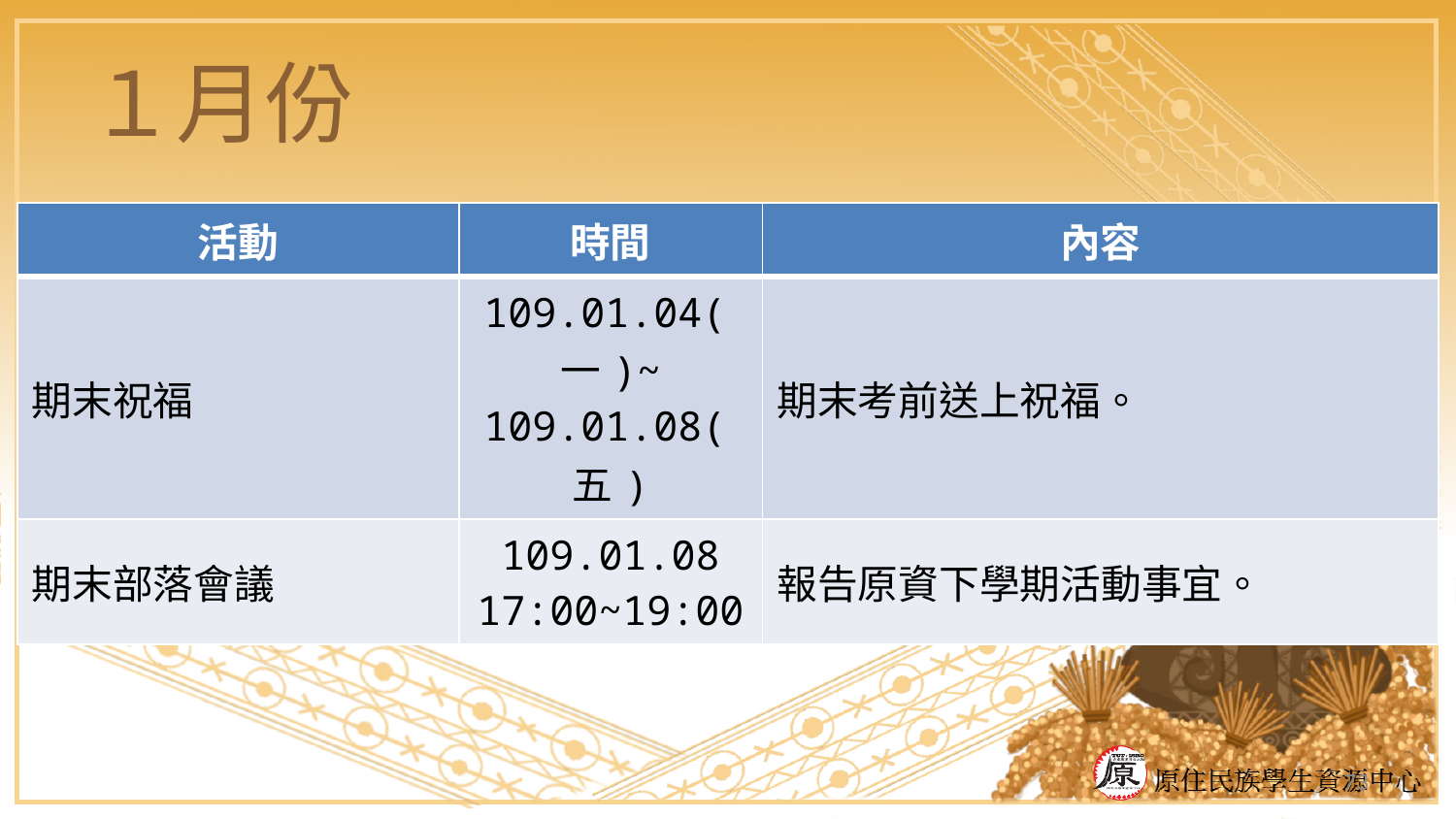

# １月份
| 活動 | 時間 | 內容 |
| --- | --- | --- |
| 期末祝福 | 109.01.04(一)~ 109.01.08(五) | 期末考前送上祝福。 |
| 期末部落會議 | 109.01.08 17:00~19:00 | 報告原資下學期活動事宜。 |
73